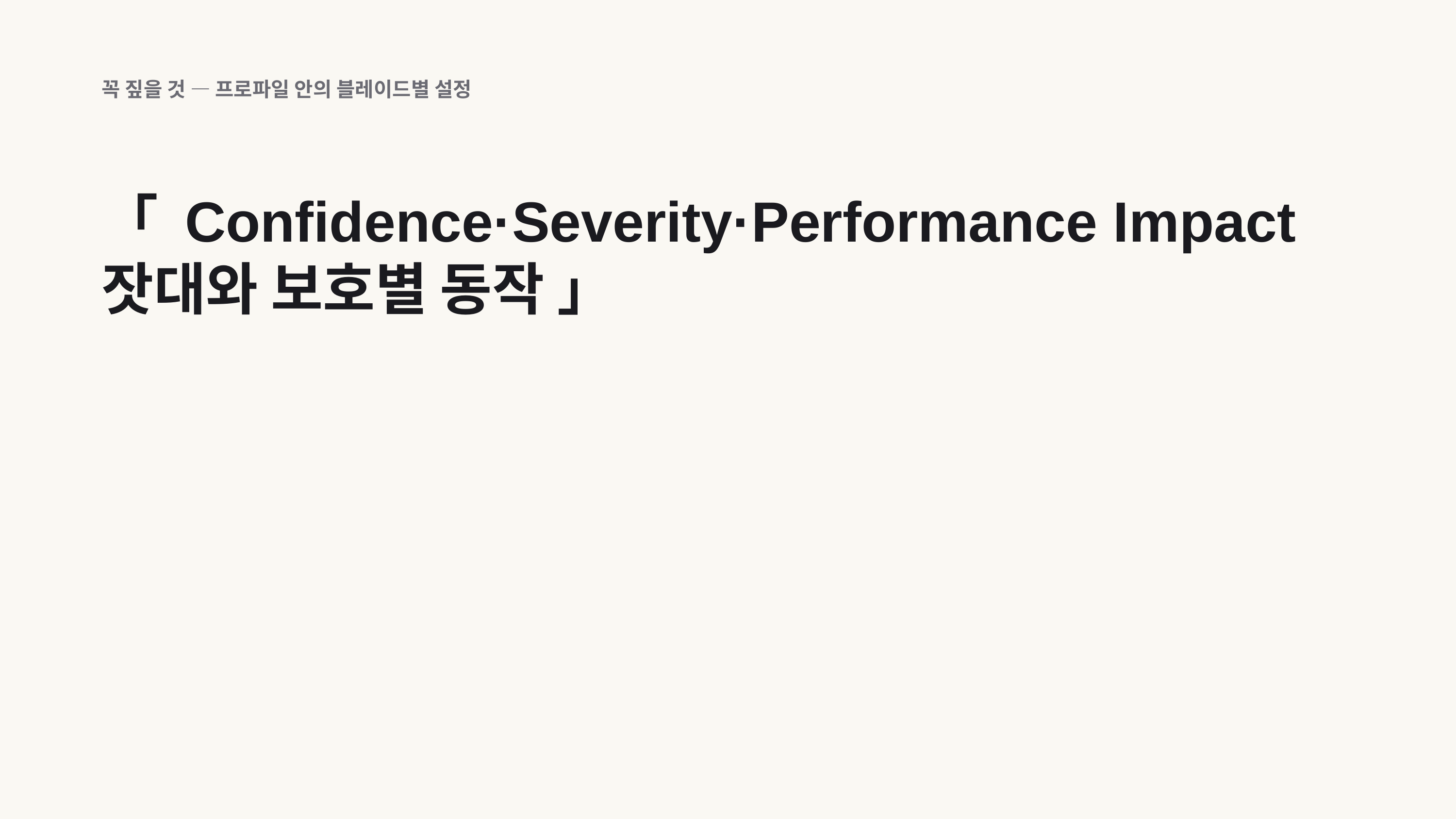

꼭 짚을 것 — 프로파일 안의 블레이드별 설정
「 Confidence·Severity·Performance Impact 잣대와 보호별 동작 」